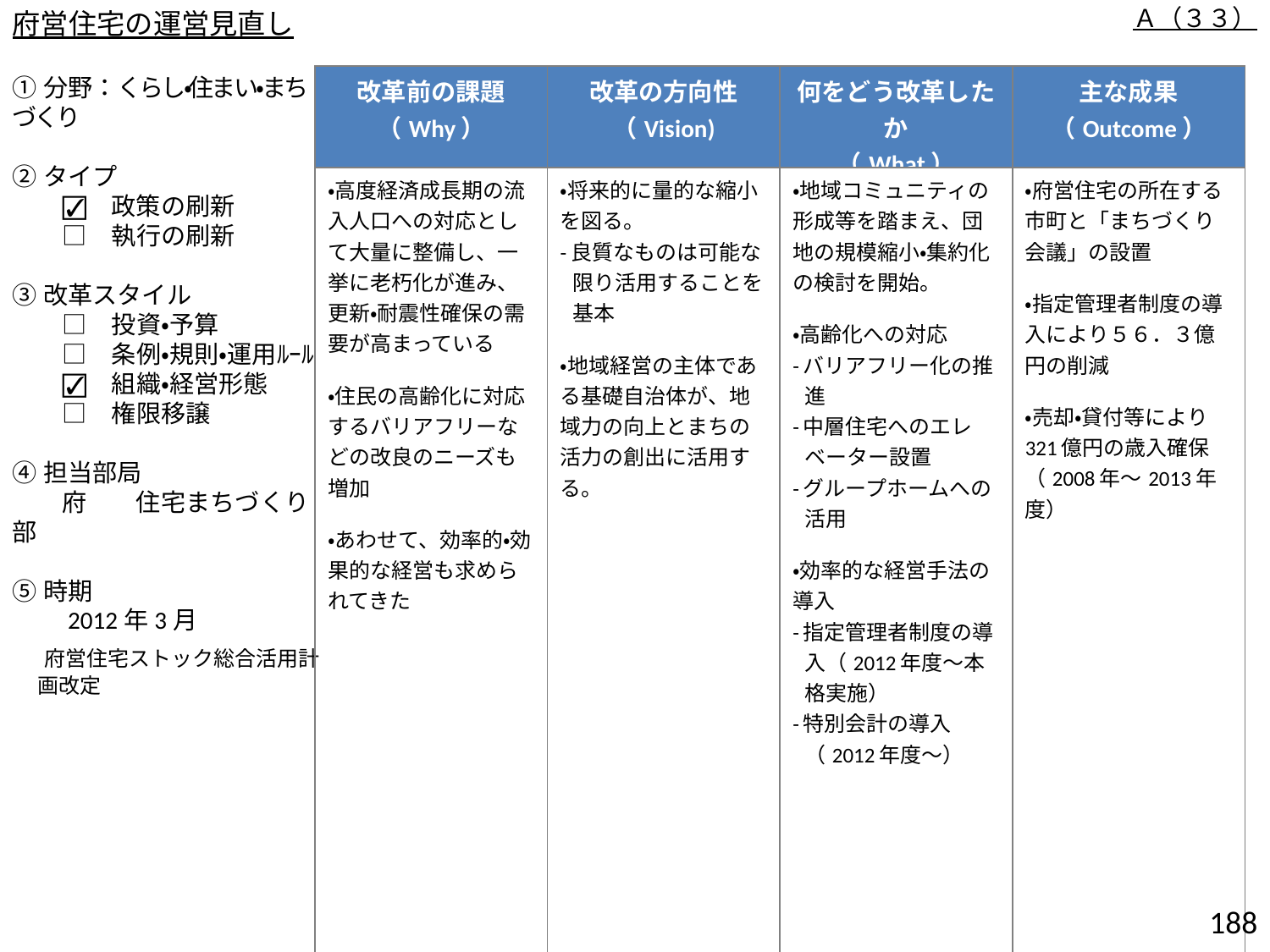

府営住宅の運営見直し
Ａ（３３）
①分野：くらし・住まい・まちづくり

②タイプ
　　☑　政策の刷新
　　□　執行の刷新

③改革スタイル
　　□　投資・予算
　　□　条例・規則・運用ﾙｰﾙ
　　☑　組織・経営形態
　　□　権限移譲

④担当部局
　　府　　住宅まちづくり部

⑤時期
　　2012年3月
　府営住宅ストック総合活用計画改定
| 改革前の課題 （Why） | 改革の方向性 （Vision) | 何をどう改革したか （What） | 主な成果 （Outcome） |
| --- | --- | --- | --- |
| ・高度経済成長期の流入人口への対応として大量に整備し、一挙に老朽化が進み、更新・耐震性確保の需要が高まっている ・住民の高齢化に対応するバリアフリーなどの改良のニーズも増加 ・あわせて、効率的・効果的な経営も求められてきた | ・将来的に量的な縮小を図る。 -良質なものは可能な限り活用することを基本 ・地域経営の主体である基礎自治体が、地域力の向上とまちの活力の創出に活用する。 | ・地域コミュニティの形成等を踏まえ、団地の規模縮小・集約化の検討を開始。 ・高齢化への対応 -バリアフリー化の推進 -中層住宅へのエレベーター設置 -グループホームへの活用 ・効率的な経営手法の導入 -指定管理者制度の導入（2012年度～本格実施） -特別会計の導入（2012年度～） | ・府営住宅の所在する市町と「まちづくり会議」の設置 ・指定管理者制度の導入により５６．３億円の削減 ・売却・貸付等により321億円の歳入確保（2008年～2013年度） |
188